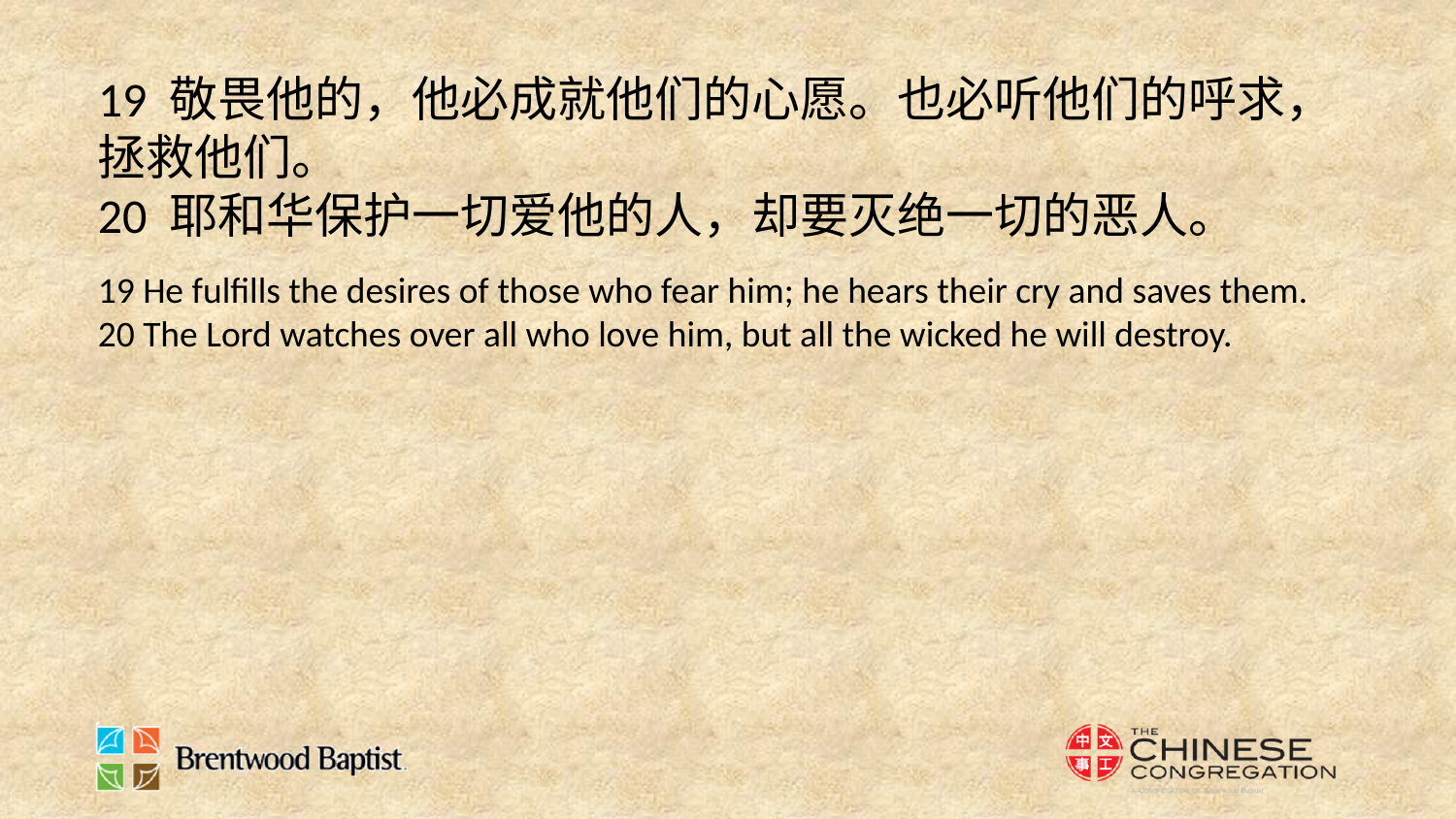

19 敬畏他的，他必成就他们的心愿。也必听他们的呼求，拯救他们。
20 耶和华保护一切爱他的人，却要灭绝一切的恶人。

19 He fulfills the desires of those who fear him; he hears their cry and saves them.
20 The Lord watches over all who love him, but all the wicked he will destroy.